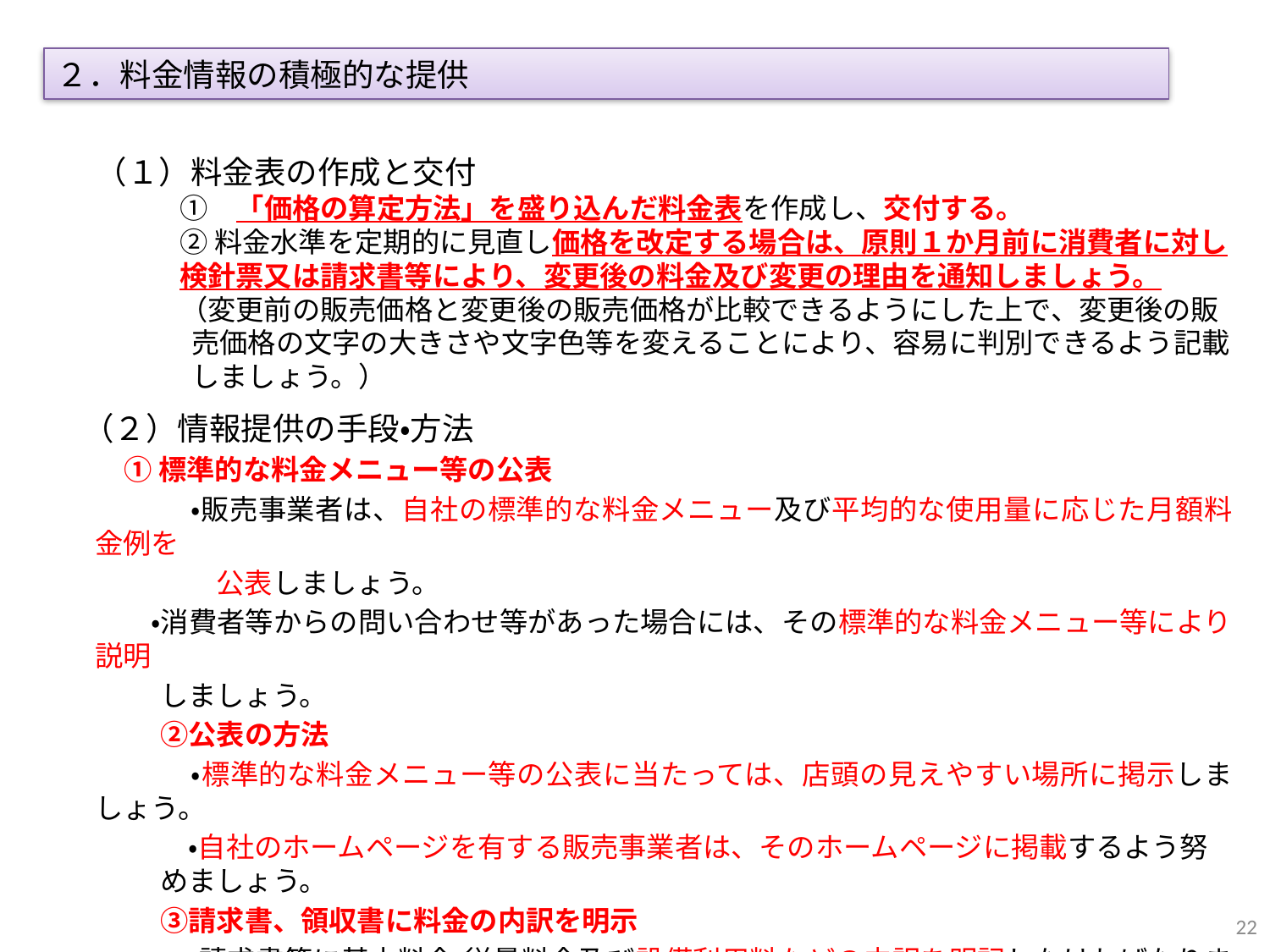

２．料金情報の積極的な提供
　（１）料金表の作成と交付
　　　　①　「価格の算定方法」を盛り込んだ料金表を作成し、交付する。
　　　　② 料金水準を定期的に見直し価格を改定する場合は、原則１か月前に消費者に対し検針票又は請求書等により、変更後の料金及び変更の理由を通知しましょう。
（変更前の販売価格と変更後の販売価格が比較できるようにした上で、変更後の販売価格の文字の大きさや文字色等を変えることにより、容易に判別できるよう記載しましょう。）
　 （２）情報提供の手段・方法
            ①標準的な料金メニュー等の公表
　　　　　・販売事業者は、自社の標準的な料金メニュー及び平均的な使用量に応じた月額料金例を
　　　　　　公表しましょう。
               ・消費者等からの問い合わせ等があった場合には、その標準的な料金メニュー等により説明
しましょう。
　　　　②公表の方法
　　　　　・標準的な料金メニュー等の公表に当たっては、店頭の見えやすい場所に掲示しましょう。
　　　　　・自社のホームページを有する販売事業者は、そのホームページに掲載するよう努めましょう。
　　　　③請求書、領収書に料金の内訳を明示
　　　　　・請求書等に基本料金・従量料金及び設備利用料などの内訳を明記しなければなりません。
22